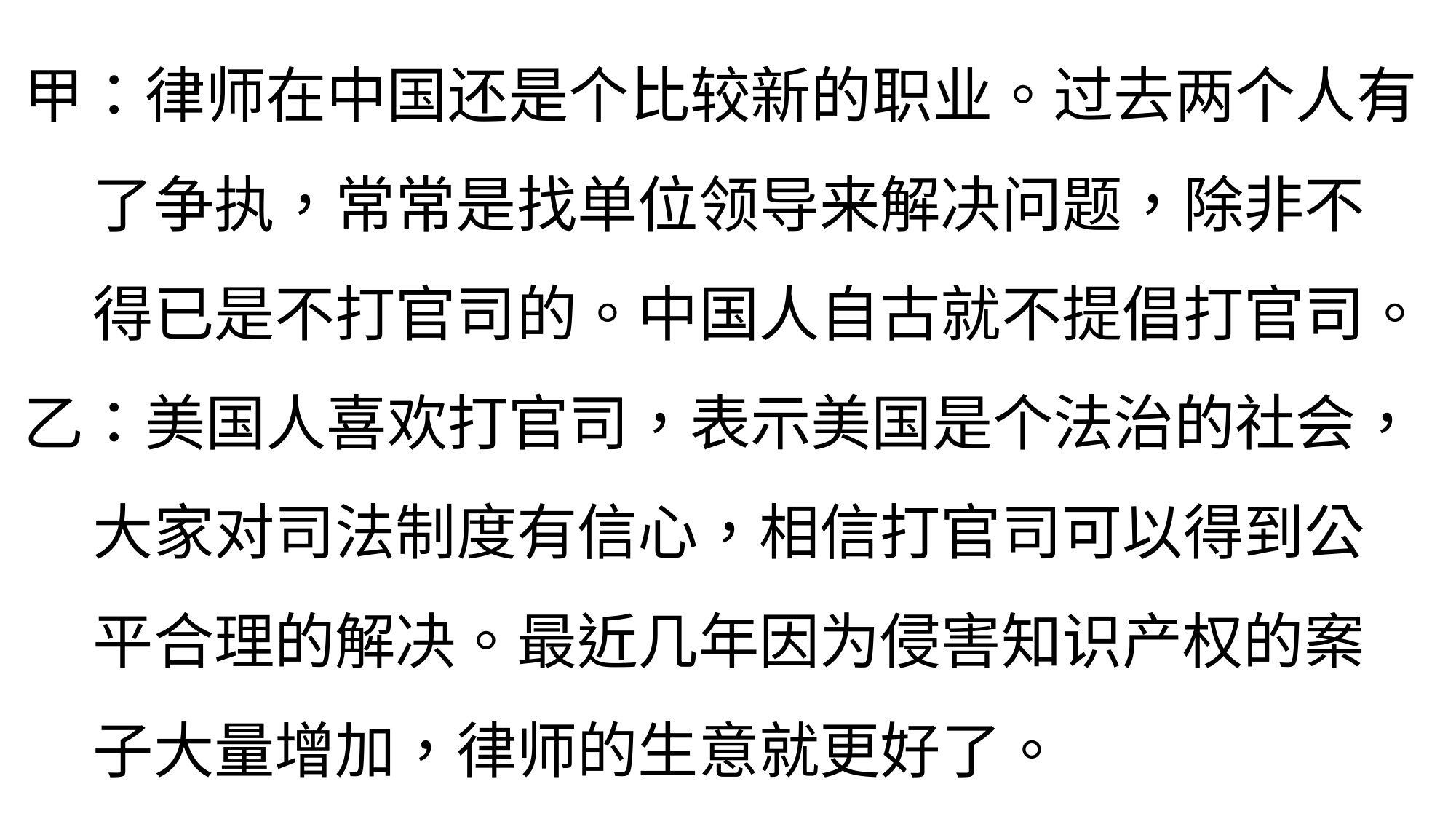

甲：律师在中国还是个比较新的职业。过去两个人有
    了争执，常常是找单位领导来解决问题，除非不
    得已是不打官司的。中国人自古就不提倡打官司。
乙：美国人喜欢打官司，表示美国是个法治的社会，
    大家对司法制度有信心，相信打官司可以得到公
    平合理的解决。最近几年因为侵害知识产权的案
    子大量增加，律师的生意就更好了。